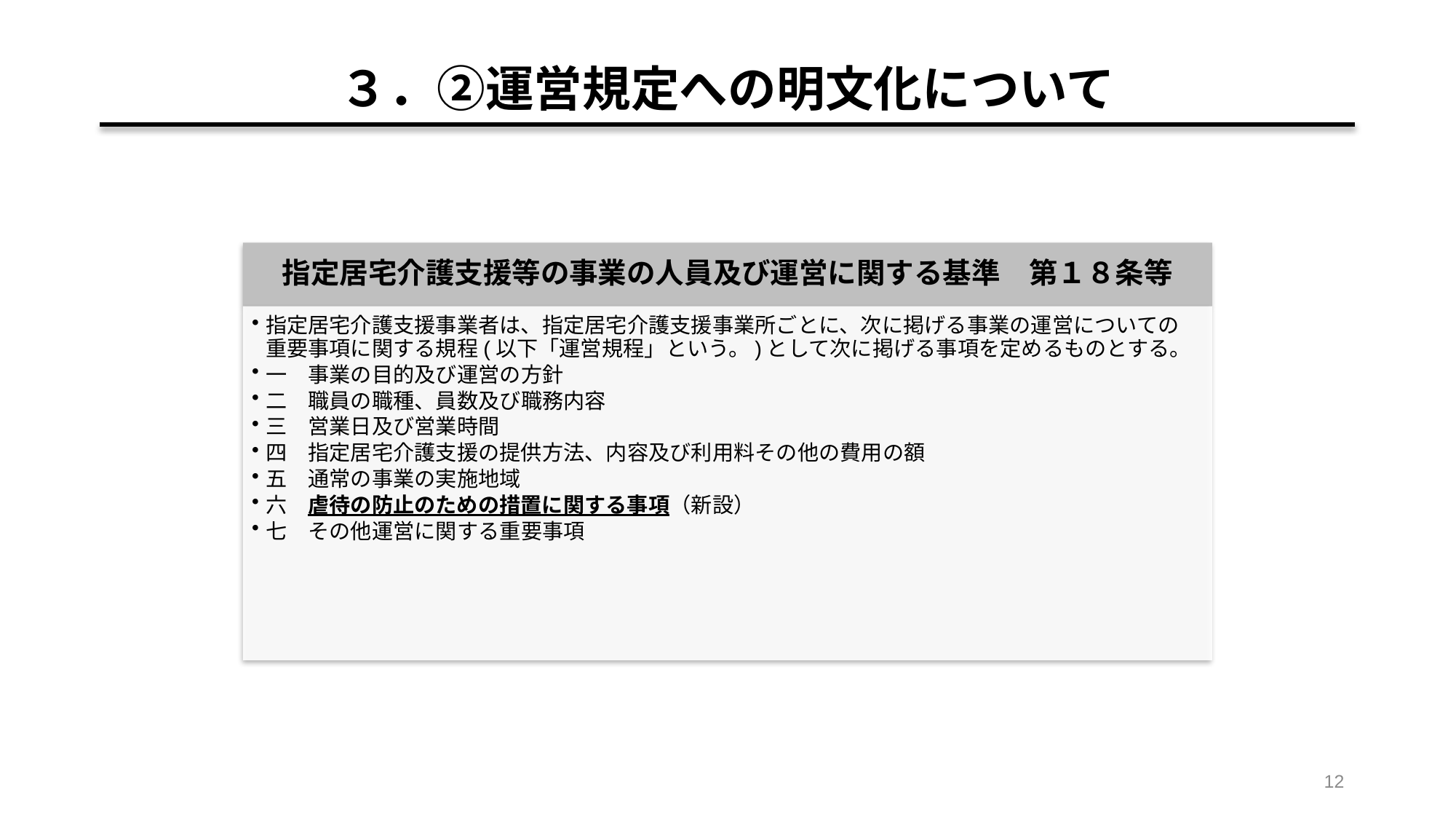

# ３．②運営規定への明文化について
指定居宅介護支援等の事業の人員及び運営に関する基準　第１８条等
指定居宅介護支援事業者は、指定居宅介護支援事業所ごとに、次に掲げる事業の運営についての重要事項に関する規程(以下「運営規程」という。)として次に掲げる事項を定めるものとする。
一　事業の目的及び運営の方針
二　職員の職種、員数及び職務内容
三　営業日及び営業時間
四　指定居宅介護支援の提供方法、内容及び利用料その他の費用の額
五　通常の事業の実施地域
六　虐待の防止のための措置に関する事項（新設）
七　その他運営に関する重要事項
12